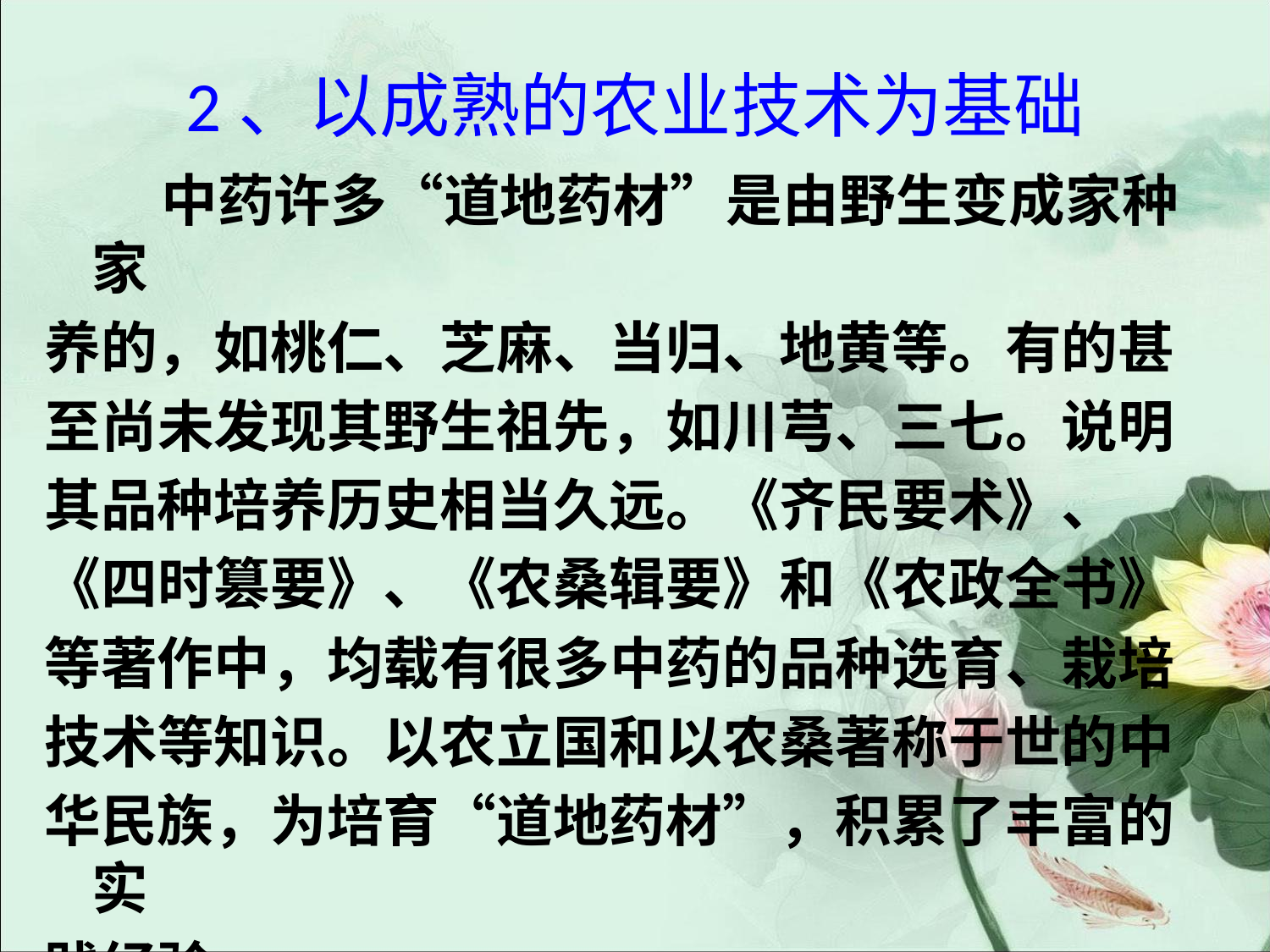

# 2、以成熟的农业技术为基础
        中药许多“道地药材”是由野生变成家种家
养的，如桃仁、芝麻、当归、地黄等。有的甚
至尚未发现其野生祖先，如川芎、三七。说明
其品种培养历史相当久远。《齐民要术》、
《四时篡要》、《农桑辑要》和《农政全书》
等著作中，均载有很多中药的品种选育、栽培
技术等知识。以农立国和以农桑著称于世的中
华民族，为培育“道地药材”，积累了丰富的实
践经验。